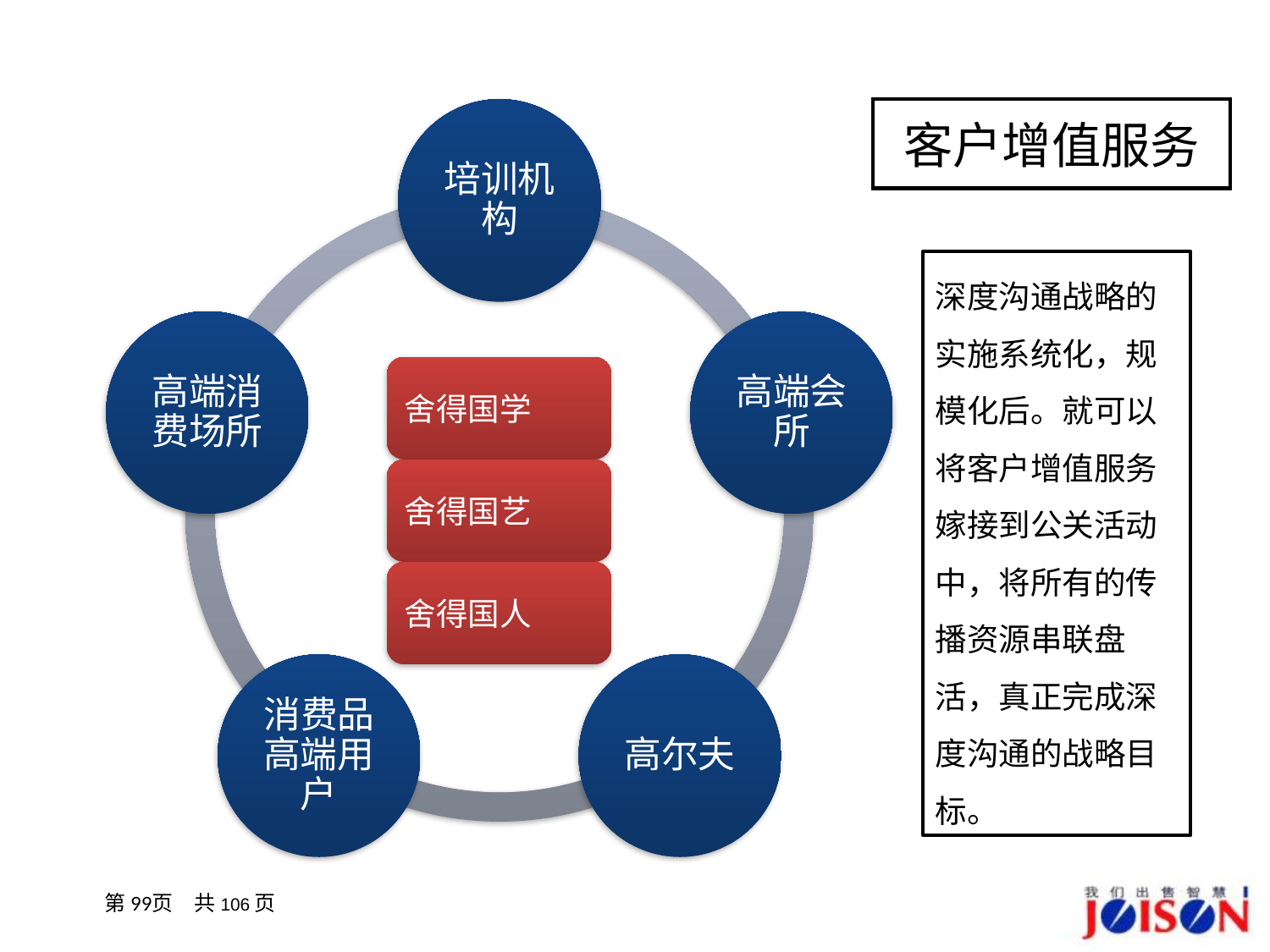

培训机构
# 客户增值服务

深度沟通战略的实施系统化，规模化后。就可以将客户增值服务嫁接到公关活动中，将所有的传播资源串联盘活，真正完成深度沟通的战略目标。

高端消费场所

高端会所
舍得国学
舍得国艺
舍得国人

消费品高端用户

高尔夫